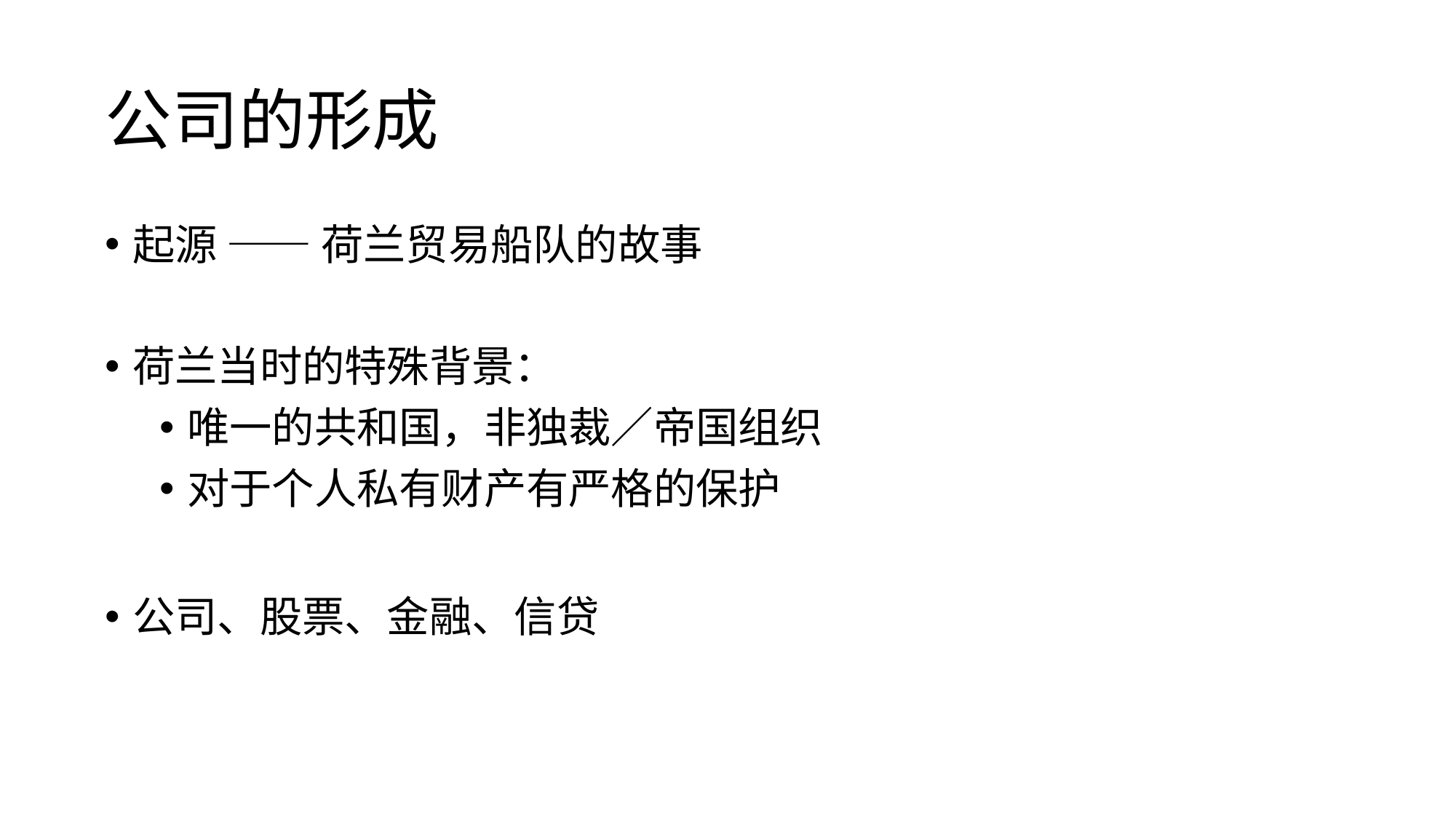

# 公司的形成
起源 —— 荷兰贸易船队的故事

荷兰当时的特殊背景：
唯一的共和国，非独裁／帝国组织
对于个人私有财产有严格的保护

公司、股票、金融、信贷